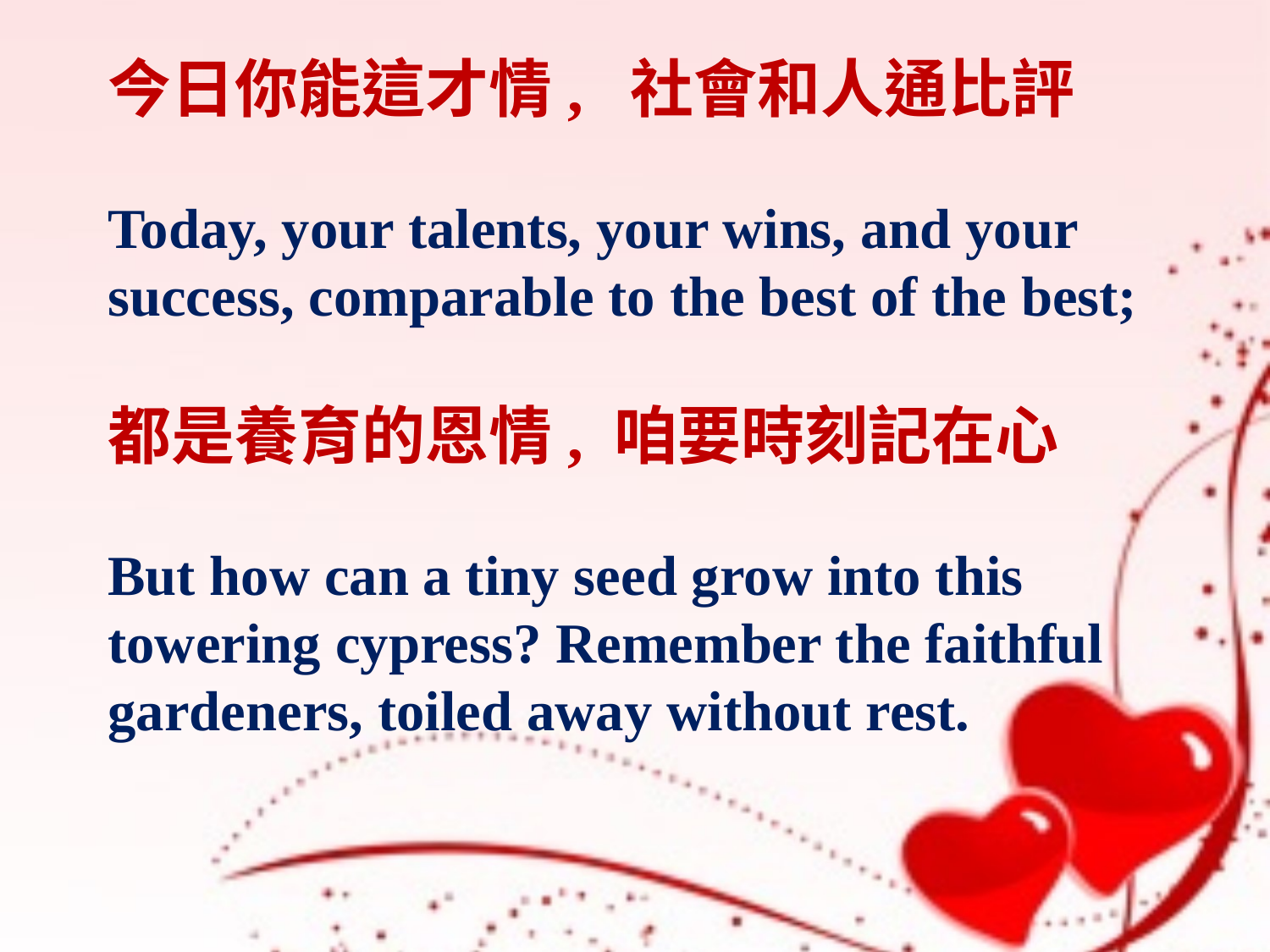

今日你能這才情,  社會和人通比評

Today, your talents, your wins, and your success, comparable to the best of the best;

都是養育的恩情, 咱要時刻記在心

But how can a tiny seed grow into this towering cypress? Remember the faithful gardeners, toiled away without rest.